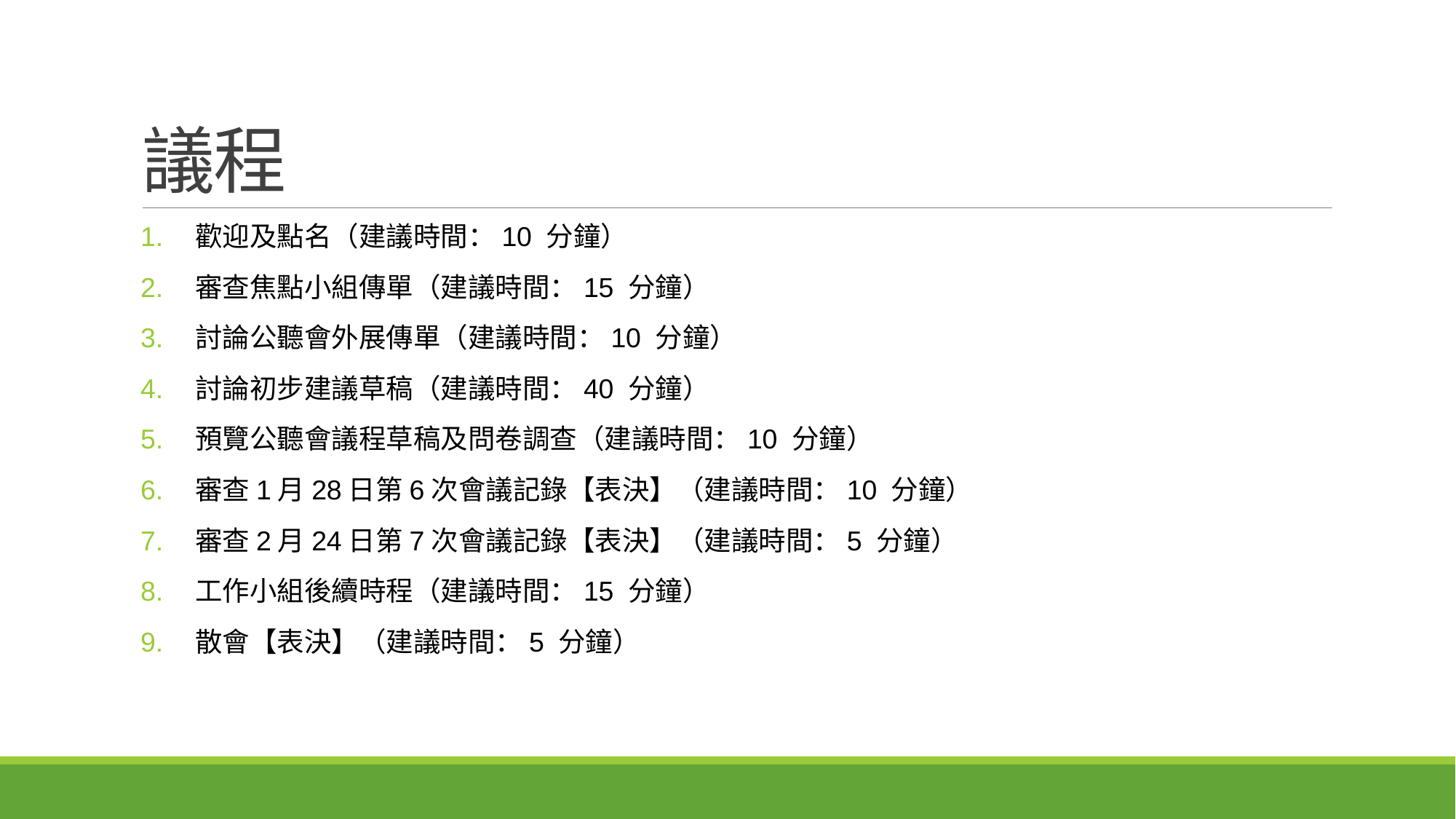

# 議程
歡迎及點名（建議時間：10 分鐘）
審查焦點小組傳單（建議時間：15 分鐘）
討論公聽會外展傳單（建議時間：10 分鐘）
討論初步建議草稿（建議時間：40 分鐘）
預覽公聽會議程草稿及問卷調查（建議時間：10 分鐘）
審查1月28日第6次會議記錄【表決】（建議時間：10 分鐘）
審查2月24日第7次會議記錄【表決】（建議時間：5 分鐘）
工作小組後續時程（建議時間：15 分鐘）
散會【表決】（建議時間：5 分鐘）